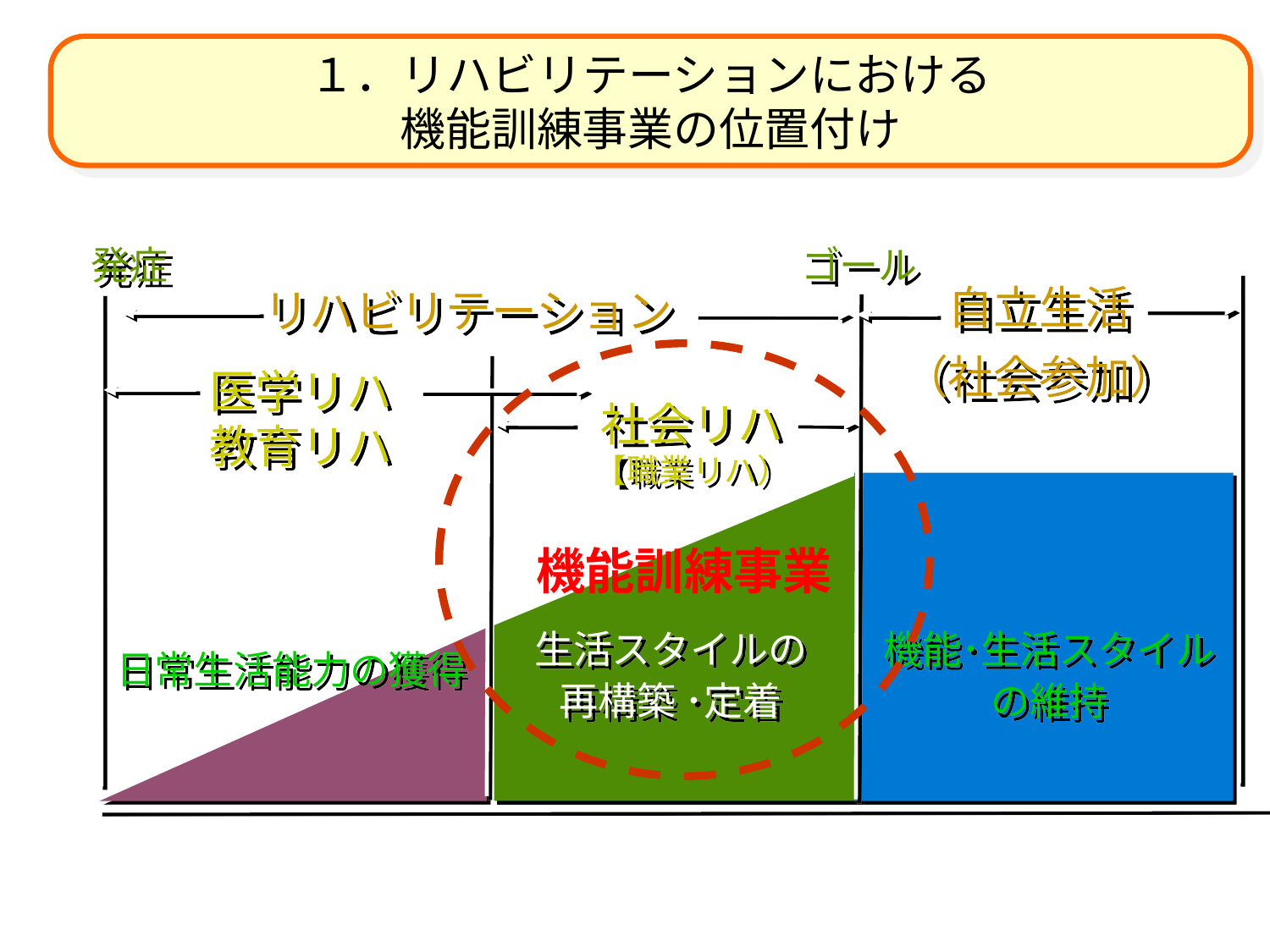

１．リハビリテーションにおける
機能訓練事業の位置付け

ゴール
発症

自立生活
（社会参加）
リハビリテーション

医学リハ
教育リハ
社会リハ
【職業リハ）

機能訓練事業
生活スタイルの
再構築 ･定着
機能･生活スタイル
の維持
日常生活能力の獲得